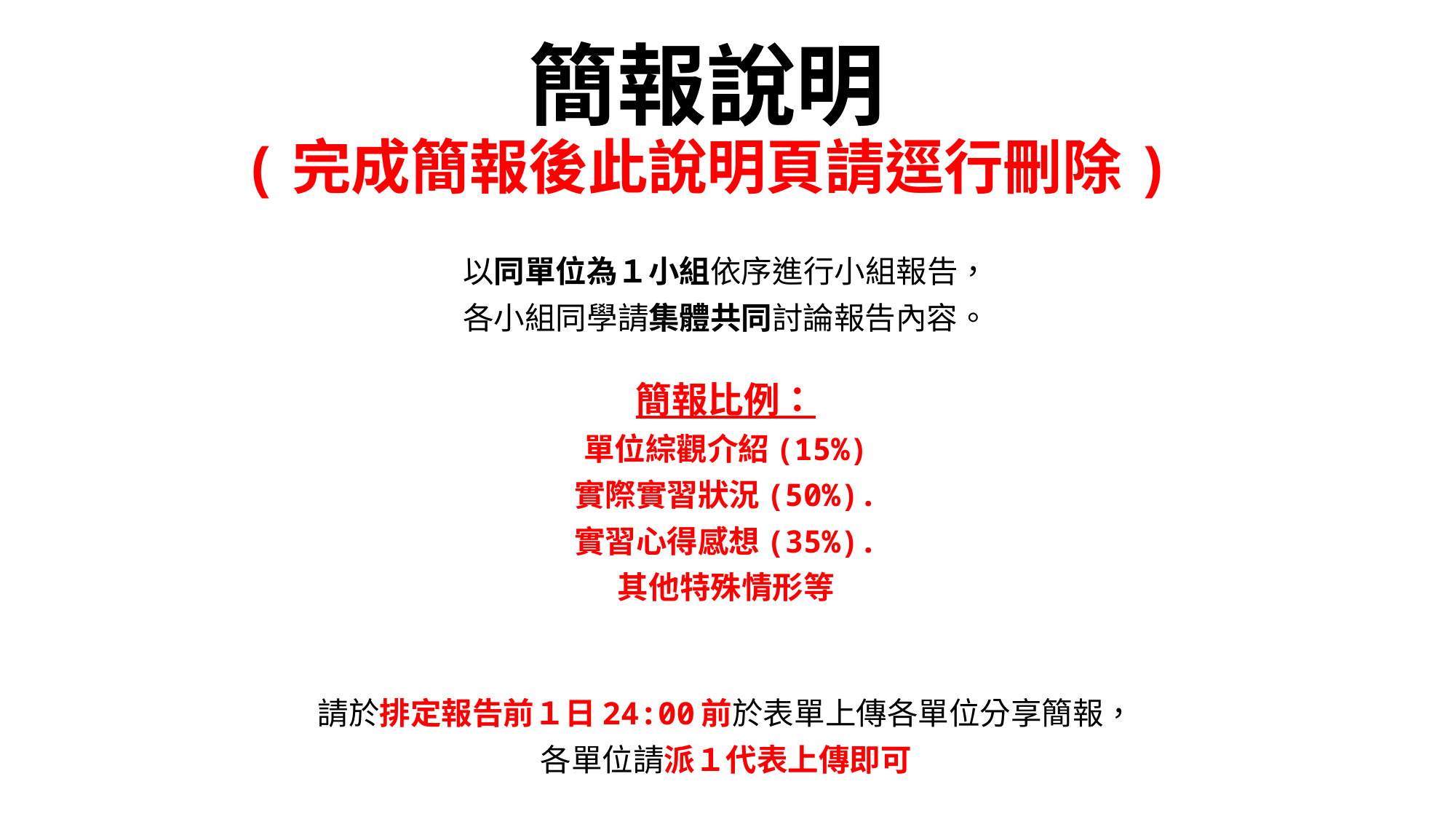

# 簡報說明 (完成簡報後此說明頁請逕行刪除)
以同單位為１小組依序進行小組報告，
各小組同學請集體共同討論報告內容。
簡報比例：
單位綜觀介紹(15%)
實際實習狀況(50%).
實習心得感想(35%).
其他特殊情形等

請於排定報告前１日24:00前於表單上傳各單位分享簡報，
各單位請派１代表上傳即可